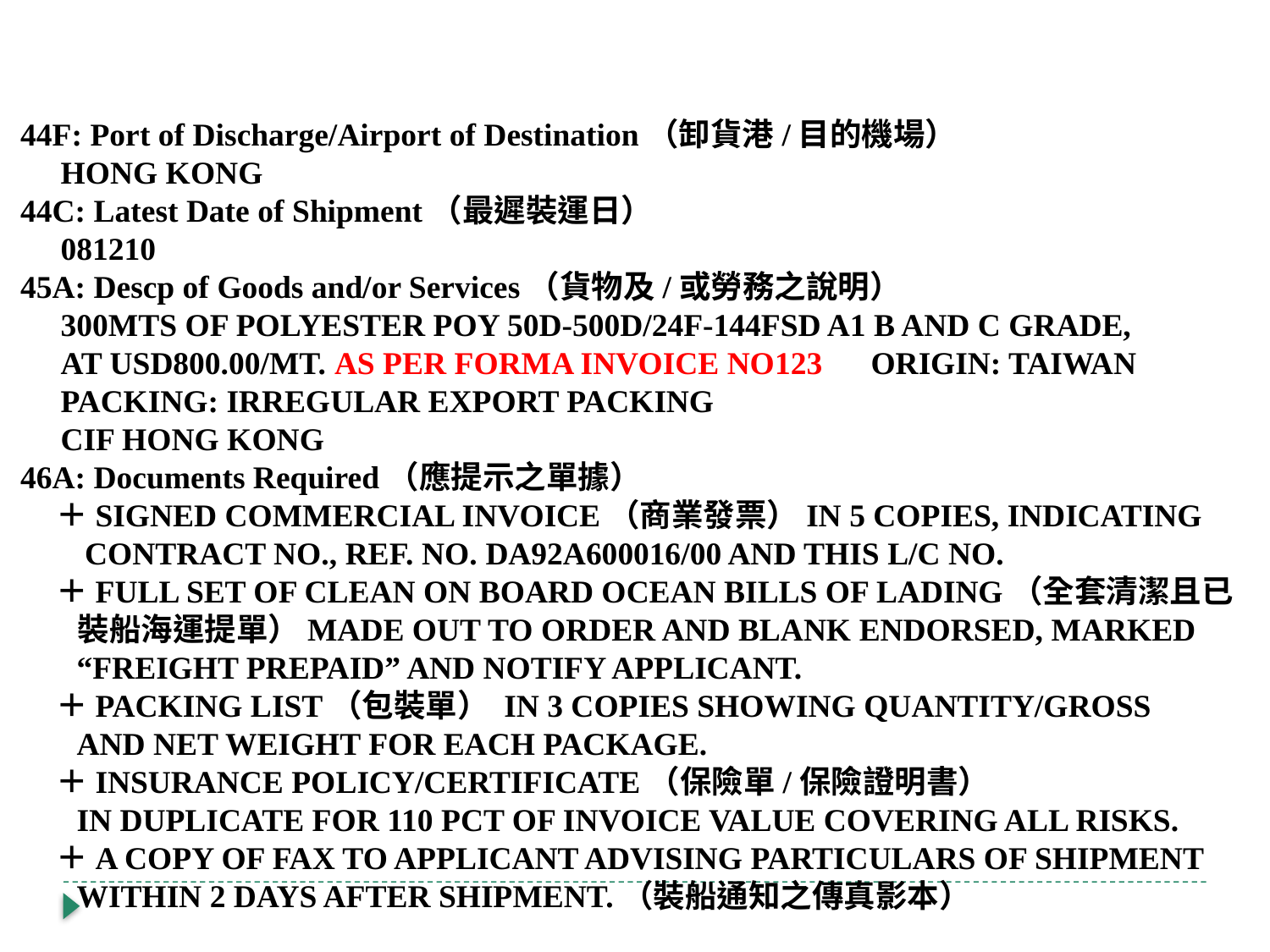

44F: Port of Discharge/Airport of Destination（卸貨港/目的機場）
      HONG KONG
 44C: Latest Date of Shipment（最遲裝運日）
      081210
 45A: Descp of Goods and/or Services（貨物及/或勞務之說明）
      300MTS OF POLYESTER POY 50D-500D/24F-144FSD A1 B AND C GRADE,
      AT USD800.00/MT. AS PER FORMA INVOICE NO123      ORIGIN: TAIWAN
      PACKING: IRREGULAR EXPORT PACKING
      CIF HONG KONG
 46A: Documents Required（應提示之單據）
     ＋SIGNED COMMERCIAL INVOICE（商業發票）IN 5 COPIES, INDICATING
         CONTRACT NO., REF. NO. DA92A600016/00 AND THIS L/C NO.
     ＋FULL SET OF CLEAN ON BOARD OCEAN BILLS OF LADING（全套清潔且已
        裝船海運提單）MADE OUT TO ORDER AND BLANK ENDORSED, MARKED
        “FREIGHT PREPAID” AND NOTIFY APPLICANT.
     ＋PACKING LIST（包裝單） IN 3 COPIES SHOWING QUANTITY/GROSS
        AND NET WEIGHT FOR EACH PACKAGE.
     ＋INSURANCE POLICY/CERTIFICATE（保險單/保險證明書）
        IN DUPLICATE FOR 110 PCT OF INVOICE VALUE COVERING ALL RISKS.
     ＋A COPY OF FAX TO APPLICANT ADVISING PARTICULARS OF SHIPMENT
        WITHIN 2 DAYS AFTER SHIPMENT.（裝船通知之傳真影本）